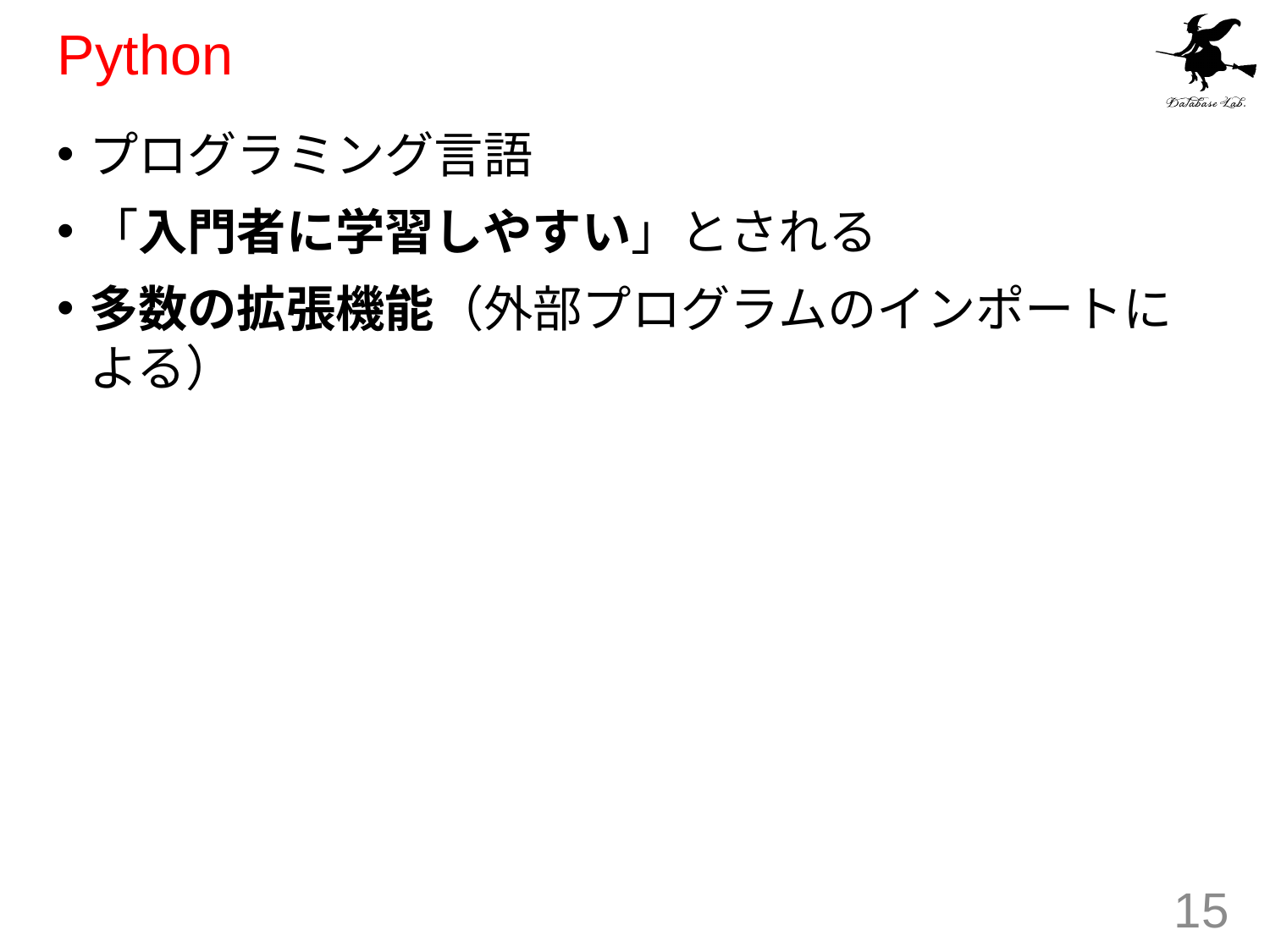

# Python
プログラミング言語
「入門者に学習しやすい」とされる
多数の拡張機能（外部プログラムのインポートによる）

15